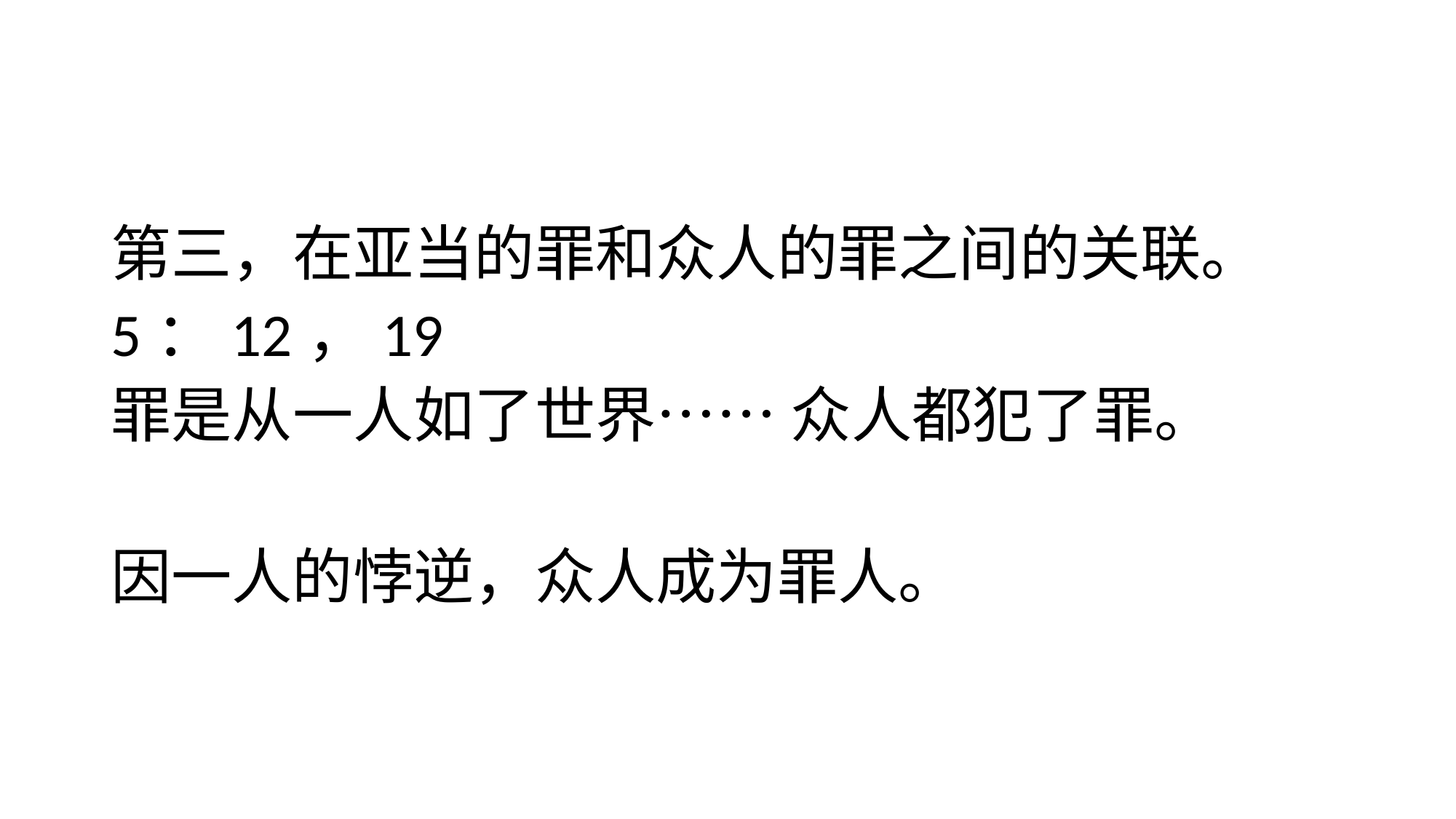

#
第三，在亚当的罪和众人的罪之间的关联。
5：12，19
罪是从一人如了世界…… 众人都犯了罪。

因一人的悖逆，众人成为罪人。